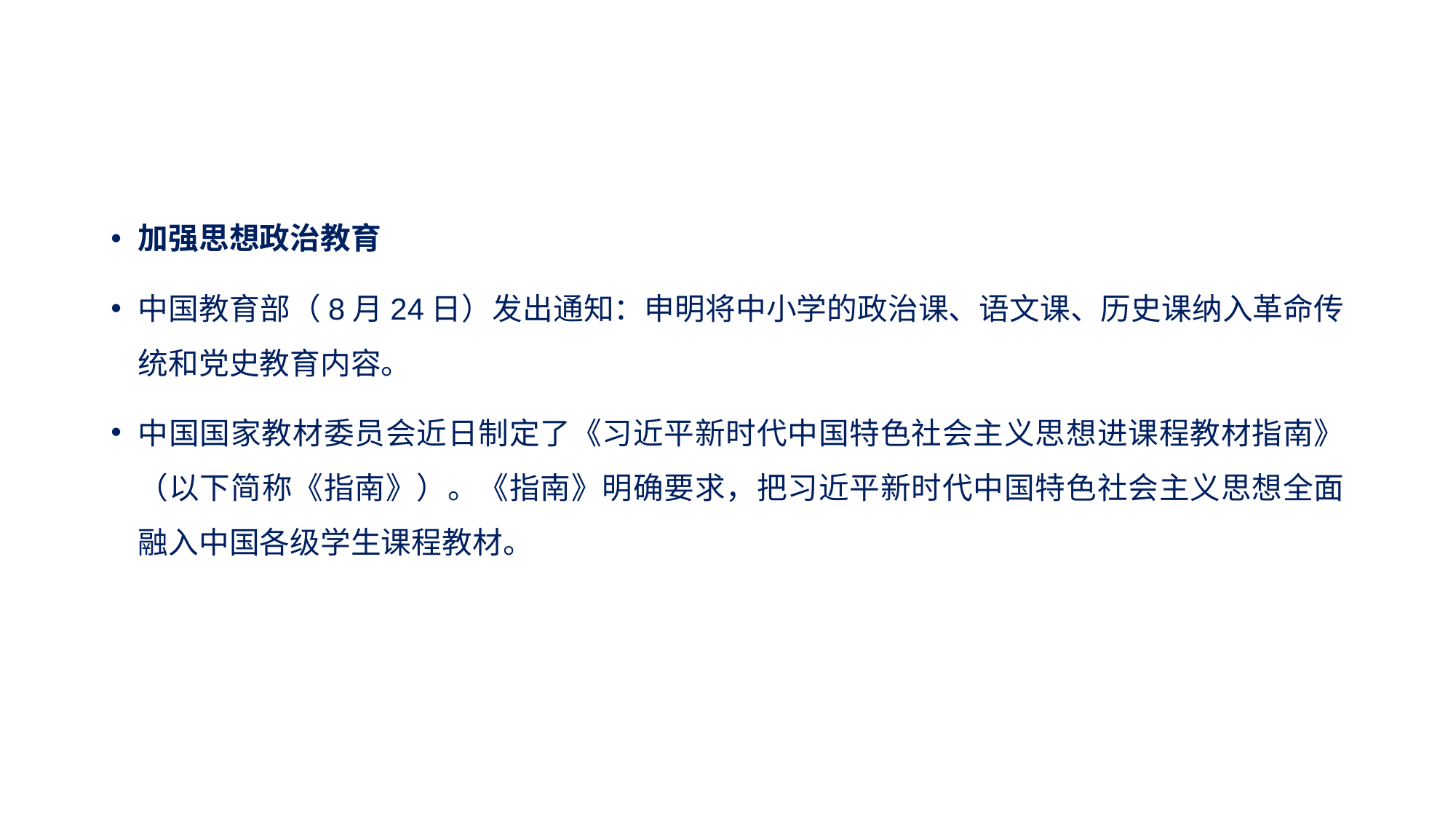

#
加强思想政治教育
中国教育部（8月24日）发出通知：申明将中小学的政治课、语文课、历史课纳入革命传统和党史教育内容。
中国国家教材委员会近日制定了《习近平新时代中国特色社会主义思想进课程教材指南》（以下简称《指南》）。《指南》明确要求，把习近平新时代中国特色社会主义思想全面融入中国各级学生课程教材。